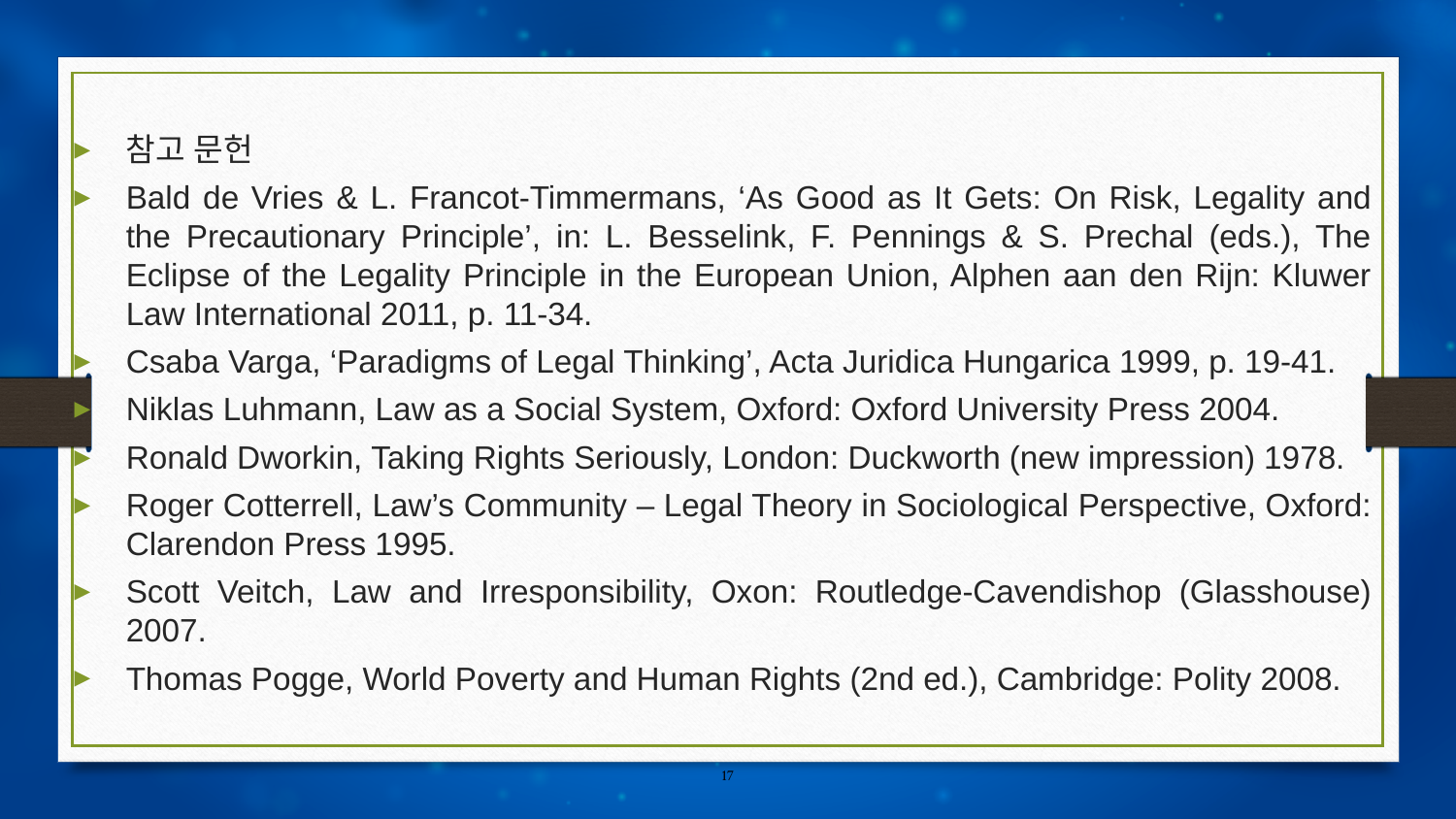

참고 문헌
Bald de Vries & L. Francot-Timmermans, ‘As Good as It Gets: On Risk, Legality and the Precautionary Principle’, in: L. Besselink, F. Pennings & S. Prechal (eds.), The Eclipse of the Legality Principle in the European Union, Alphen aan den Rijn: Kluwer Law International 2011, p. 11-34.
Csaba Varga, ‘Paradigms of Legal Thinking’, Acta Juridica Hungarica 1999, p. 19-41.
Niklas Luhmann, Law as a Social System, Oxford: Oxford University Press 2004.
Ronald Dworkin, Taking Rights Seriously, London: Duckworth (new impression) 1978.
Roger Cotterrell, Law’s Community – Legal Theory in Sociological Perspective, Oxford: Clarendon Press 1995.
Scott Veitch, Law and Irresponsibility, Oxon: Routledge-Cavendishop (Glasshouse) 2007.
Thomas Pogge, World Poverty and Human Rights (2nd ed.), Cambridge: Polity 2008.
17